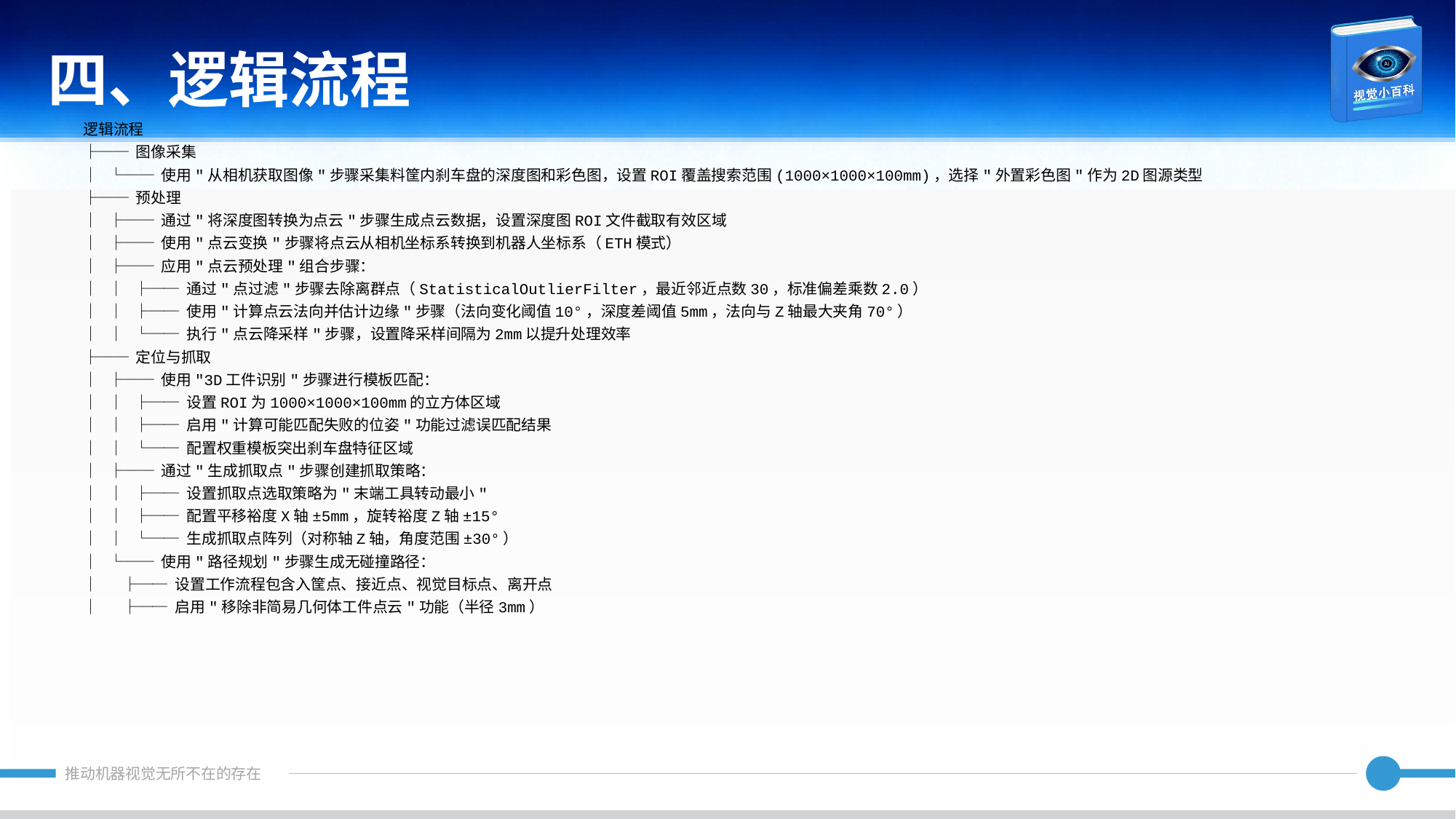

四、逻辑流程

逻辑流程
├── 图像采集
│   └── 使用"从相机获取图像"步骤采集料筐内刹车盘的深度图和彩色图，设置ROI覆盖搜索范围(1000×1000×100mm)，选择"外置彩色图"作为2D图源类型
├── 预处理
│   ├── 通过"将深度图转换为点云"步骤生成点云数据，设置深度图ROI文件截取有效区域
│   ├── 使用"点云变换"步骤将点云从相机坐标系转换到机器人坐标系（ETH模式）
│   ├── 应用"点云预处理"组合步骤：
│   │   ├── 通过"点过滤"步骤去除离群点（StatisticalOutlierFilter，最近邻近点数30，标准偏差乘数2.0）
│   │   ├── 使用"计算点云法向并估计边缘"步骤（法向变化阈值10°，深度差阈值5mm，法向与Z轴最大夹角70°）
│   │   └── 执行"点云降采样"步骤，设置降采样间隔为2mm以提升处理效率
├── 定位与抓取
│   ├── 使用"3D工件识别"步骤进行模板匹配：
│   │   ├── 设置ROI为1000×1000×100mm的立方体区域
│   │   ├── 启用"计算可能匹配失败的位姿"功能过滤误匹配结果
│   │   └── 配置权重模板突出刹车盘特征区域
│   ├── 通过"生成抓取点"步骤创建抓取策略：
│   │   ├── 设置抓取点选取策略为"末端工具转动最小"
│   │   ├── 配置平移裕度X轴±5mm，旋转裕度Z轴±15°
│   │   └── 生成抓取点阵列（对称轴Z轴，角度范围±30°）
│   └── 使用"路径规划"步骤生成无碰撞路径：
│       ├── 设置工作流程包含入筐点、接近点、视觉目标点、离开点
│       ├── 启用"移除非简易几何体工件点云"功能（半径3mm）
9